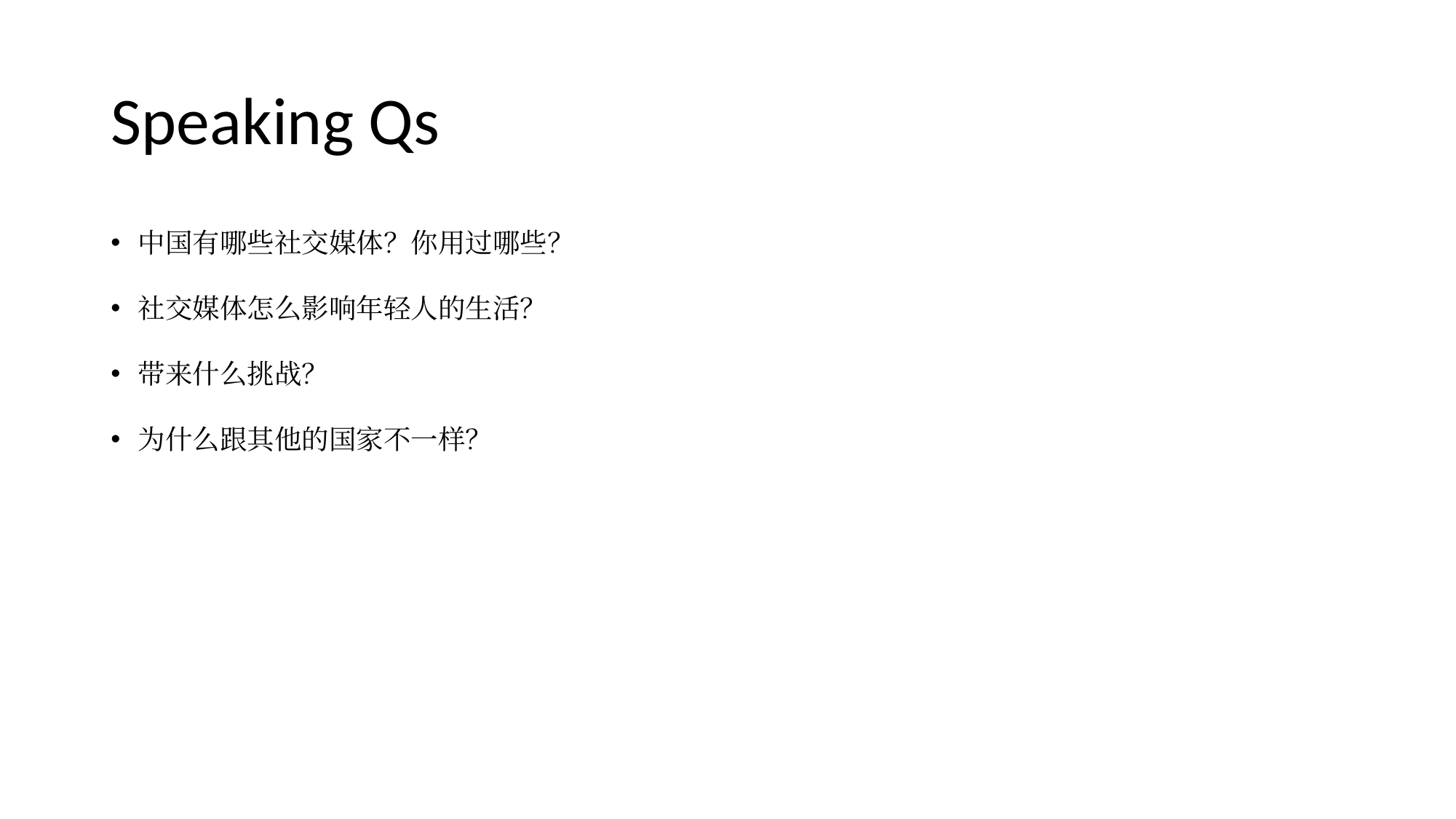

# Speaking Qs
中国有哪些社交媒体？你用过哪些？
社交媒体怎么影响年轻人的生活？
带来什么挑战？
为什么跟其他的国家不一样？